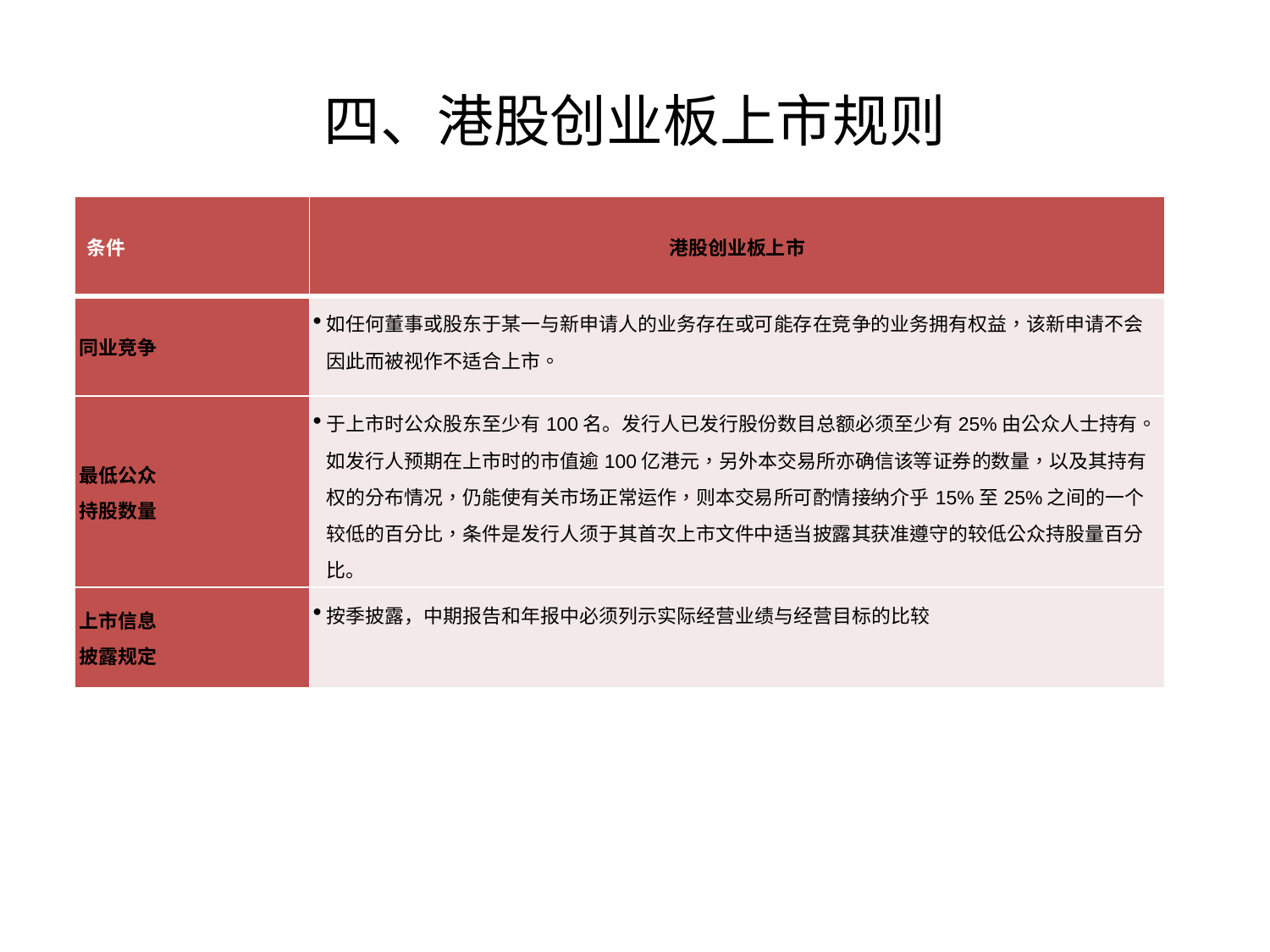

四、港股创业板上市规则
| 条件 | 港股创业板上市 |
| --- | --- |
| 同业竞争 | 如任何董事或股东于某一与新申请人的业务存在或可能存在竞争的业务拥有权益，该新申请不会因此而被视作不适合上市。 |
| 最低公众 持股数量 | 于上市时公众股东至少有100名。发行人已发行股份数目总额必须至少有25%由公众人士持有。如发行人预期在上市时的市值逾100亿港元，另外本交易所亦确信该等证券的数量，以及其持有权的分布情况，仍能使有关市场正常运作，则本交易所可酌情接纳介乎15%至25%之间的一个较低的百分比，条件是发行人须于其首次上市文件中适当披露其获准遵守的较低公众持股量百分比。 |
| 上市信息 披露规定 | 按季披露，中期报告和年报中必须列示实际经营业绩与经营目标的比较 |